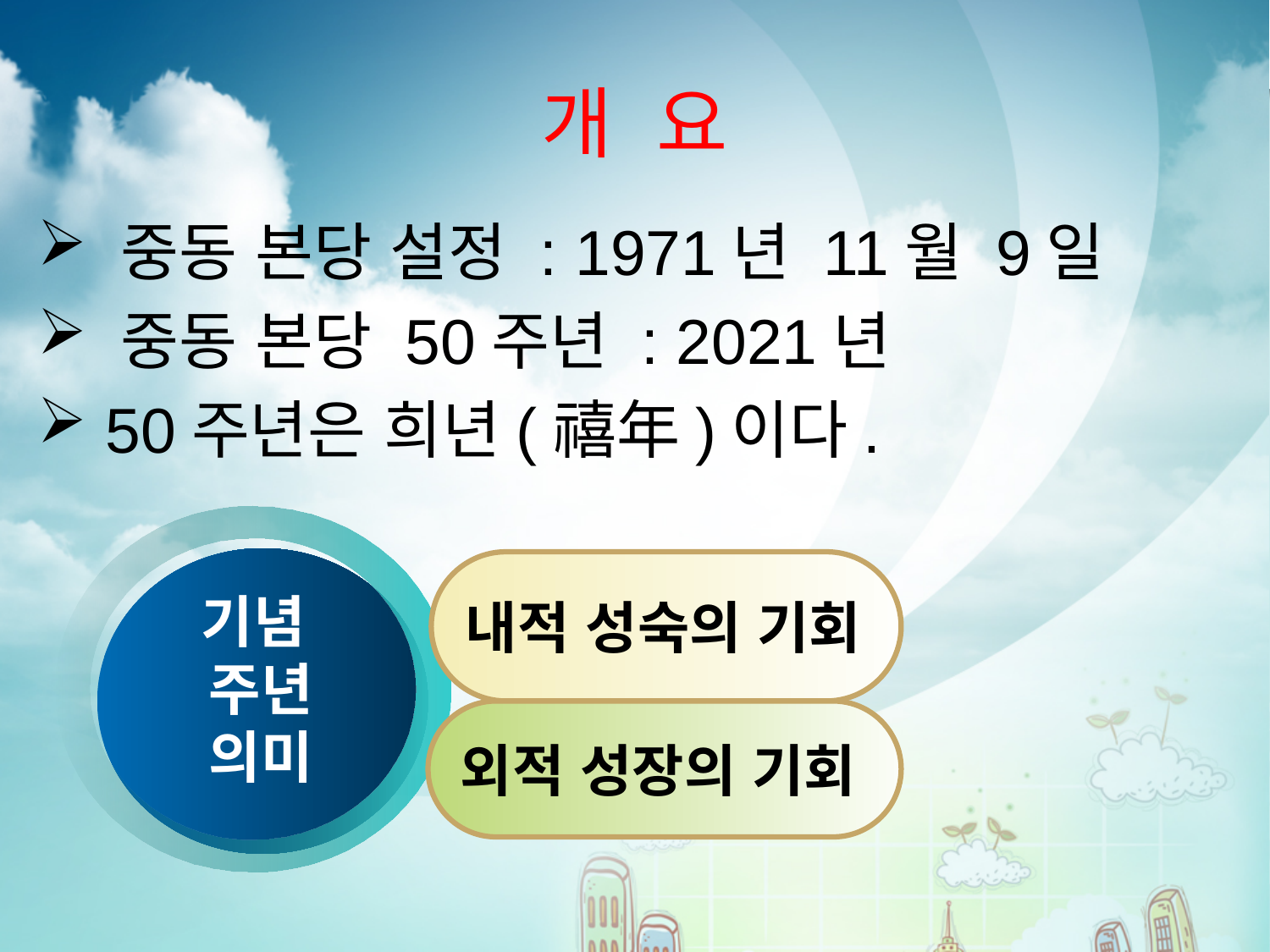

# 개  요
 중동 본당 설정 : 1971년 11월 9일
 중동 본당 50주년 : 2021년
 50주년은 희년(禧年)이다.

내적 성숙의 기회
기념
주년
의미
외적 성장의 기회